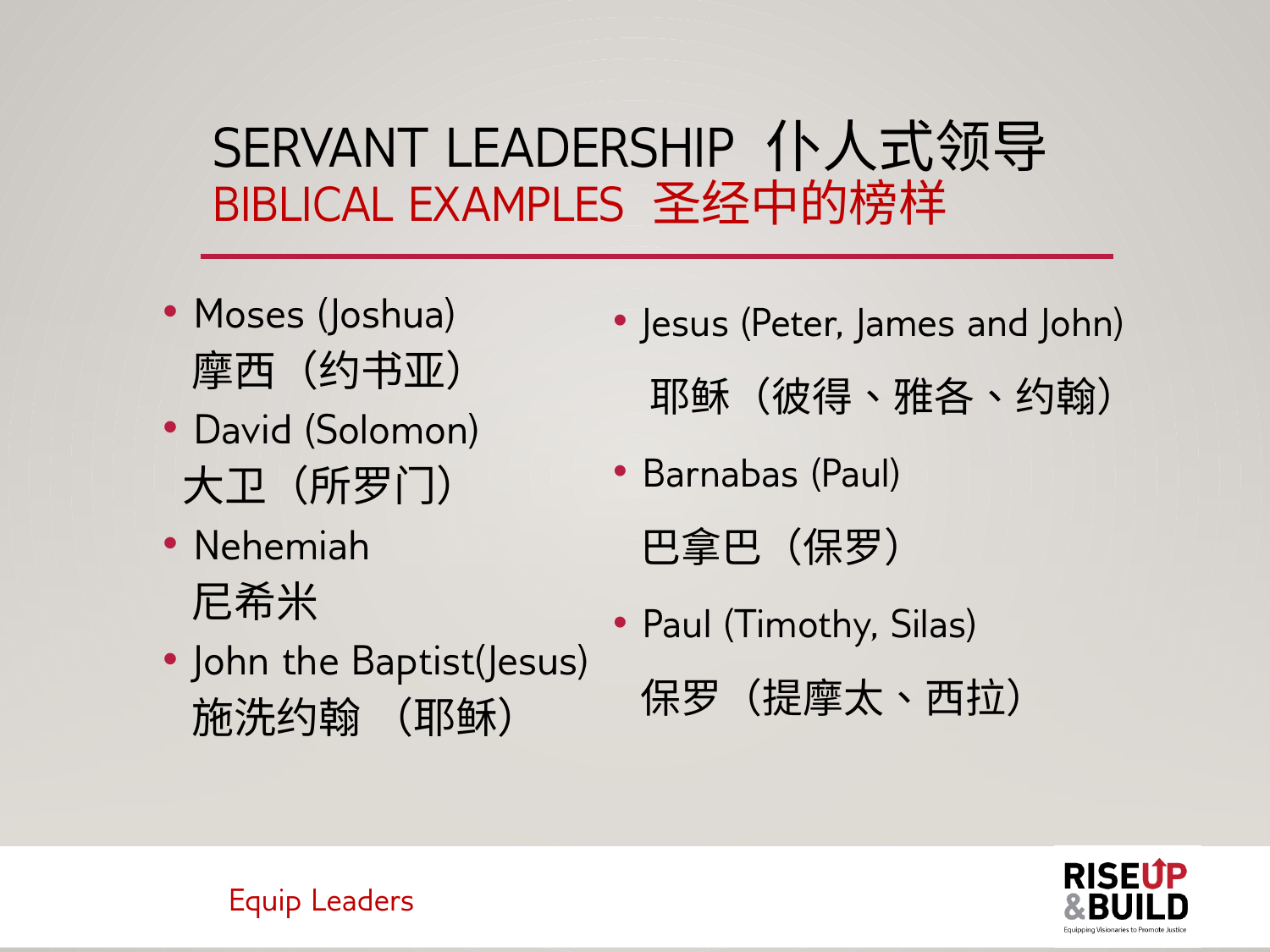

# Servant leadership 仆人式领导 Biblical Examples 圣经中的榜样
Moses (Joshua)
  摩西（约书亚）
David (Solomon)
 大卫（所罗门）
Nehemiah
  尼希米
John the Baptist(Jesus)
  施洗约翰 （耶稣）
Jesus (Peter, James and John)
   耶稣（彼得、雅各、约翰）
Barnabas (Paul)
  巴拿巴（保罗）
Paul (Timothy, Silas)
  保罗（提摩太、西拉）

Equip Leaders